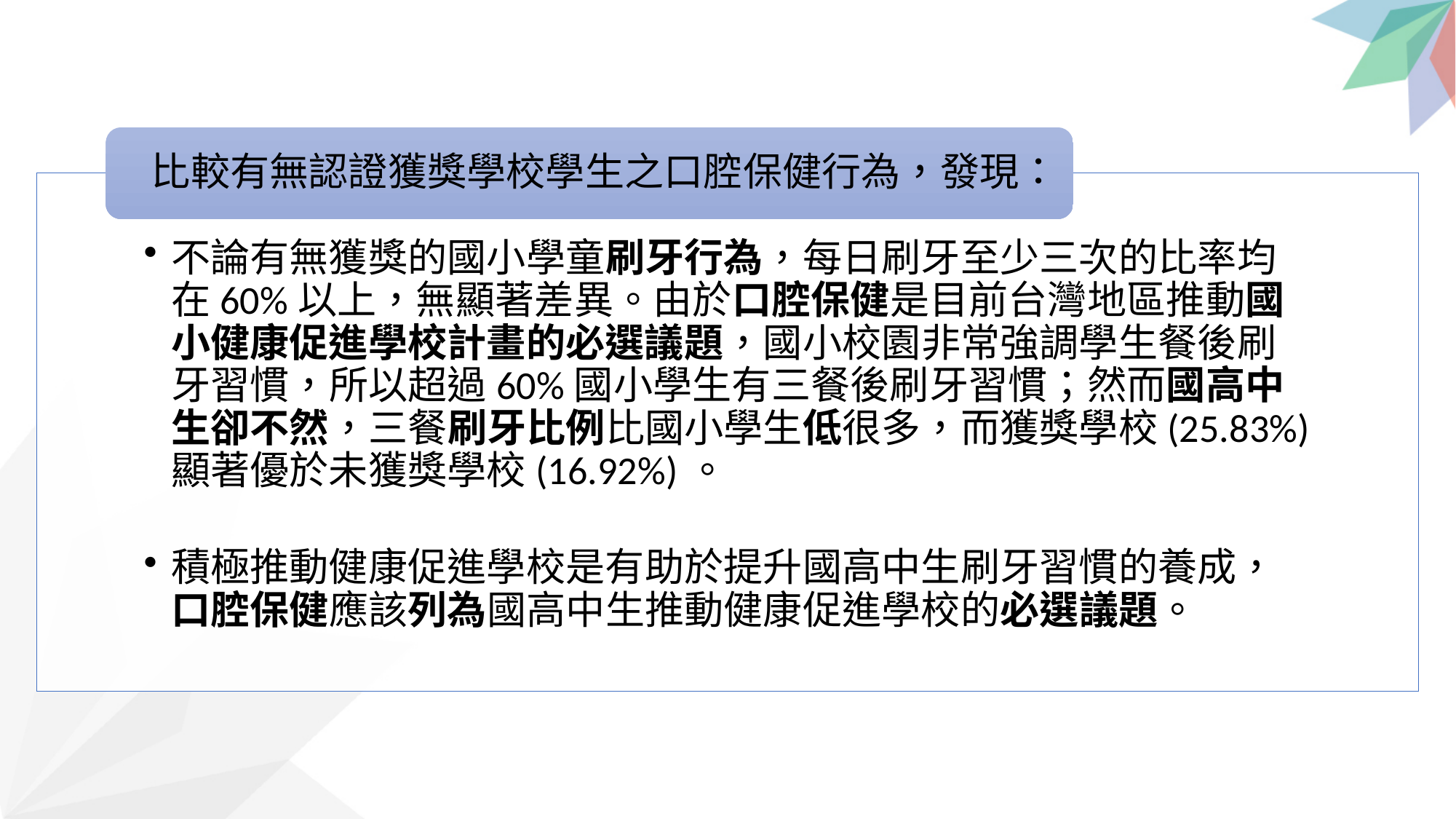

不論有無獲獎的國小學童刷牙行為，每日刷牙至少三次的比率均在60%以上，無顯著差異。由於口腔保健是目前台灣地區推動國小健康促進學校計畫的必選議題，國小校園非常強調學生餐後刷牙習慣，所以超過60%國小學生有三餐後刷牙習慣；然而國高中生卻不然，三餐刷牙比例比國小學生低很多，而獲獎學校(25.83%)顯著優於未獲獎學校(16.92%)。

積極推動健康促進學校是有助於提升國高中生刷牙習慣的養成，口腔保健應該列為國高中生推動健康促進學校的必選議題。
比較有無認證獲獎學校學生之口腔保健行為，發現：